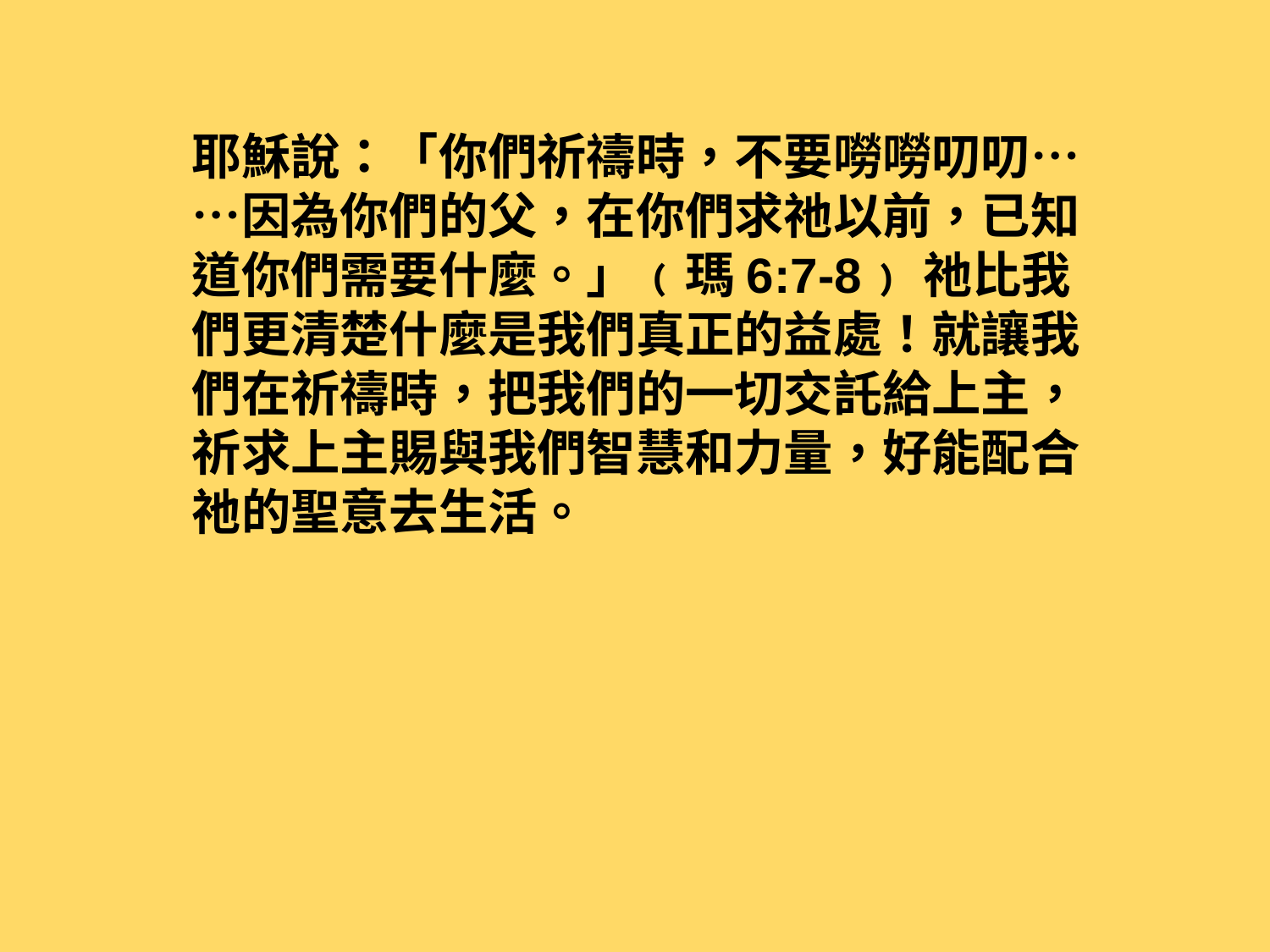

耶穌說：「你們祈禱時，不要嘮嘮叨叨……因為你們的父，在你們求祂以前，已知道你們需要什麼。」﹙瑪6:7-8﹚祂比我們更清楚什麼是我們真正的益處！就讓我們在祈禱時，把我們的一切交託給上主，祈求上主賜與我們智慧和力量，好能配合祂的聖意去生活。